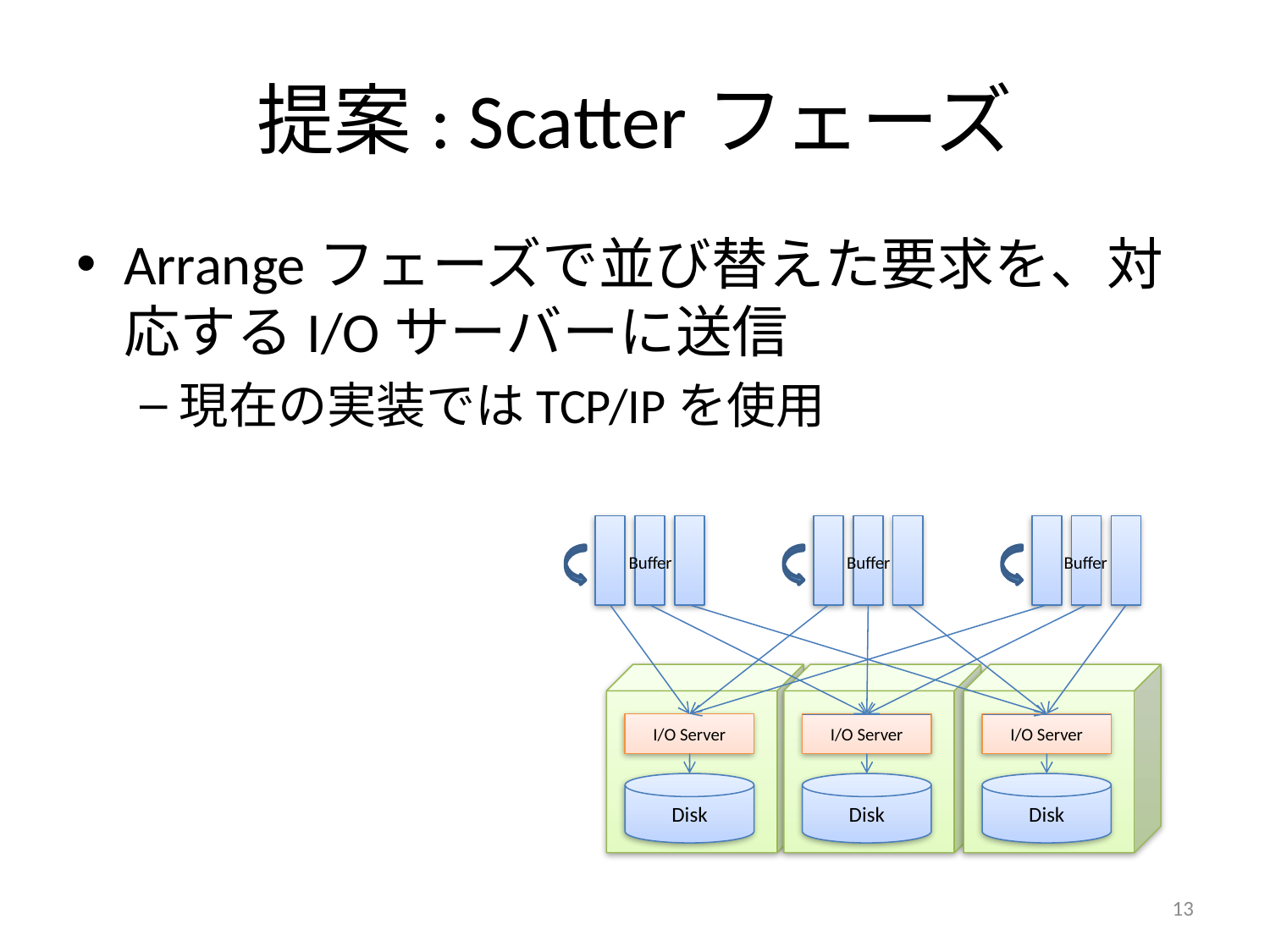

# 提案: Scatterフェーズ
Arrangeフェーズで並び替えた要求を、対応するI/Oサーバーに送信
現在の実装ではTCP/IPを使用

Buffer

Buffer

Buffer

I/O Server

I/O Server

I/O Server
Disk
Disk
Disk
13